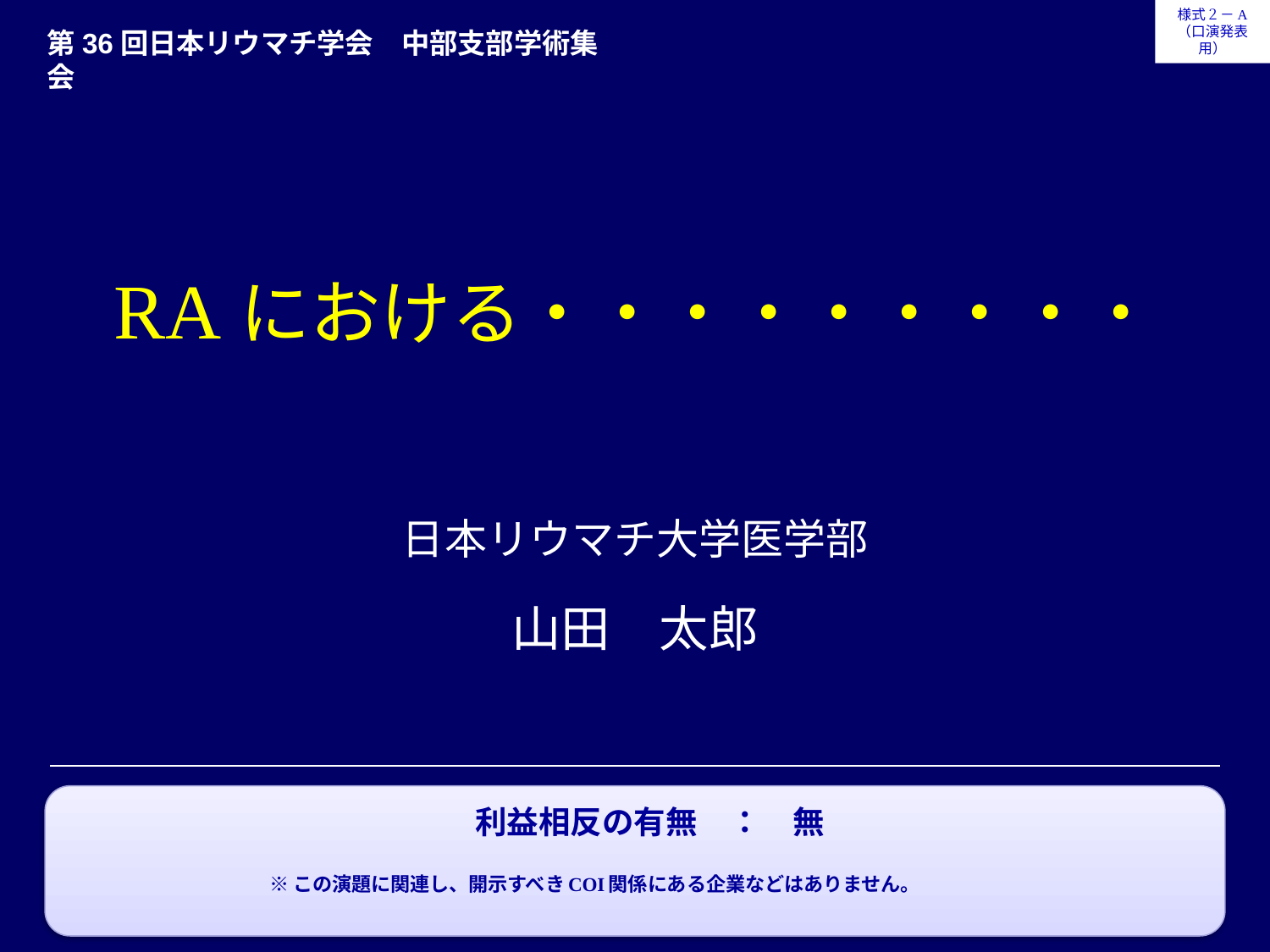

様式２－A
（口演発表用）
第36回日本リウマチ学会　中部支部学術集会
# RAにおける・・・・・・・・・
日本リウマチ大学医学部

山田　太郎

利益相反の有無　：　無
※この演題に関連し、開示すべきCOI関係にある企業などはありません。